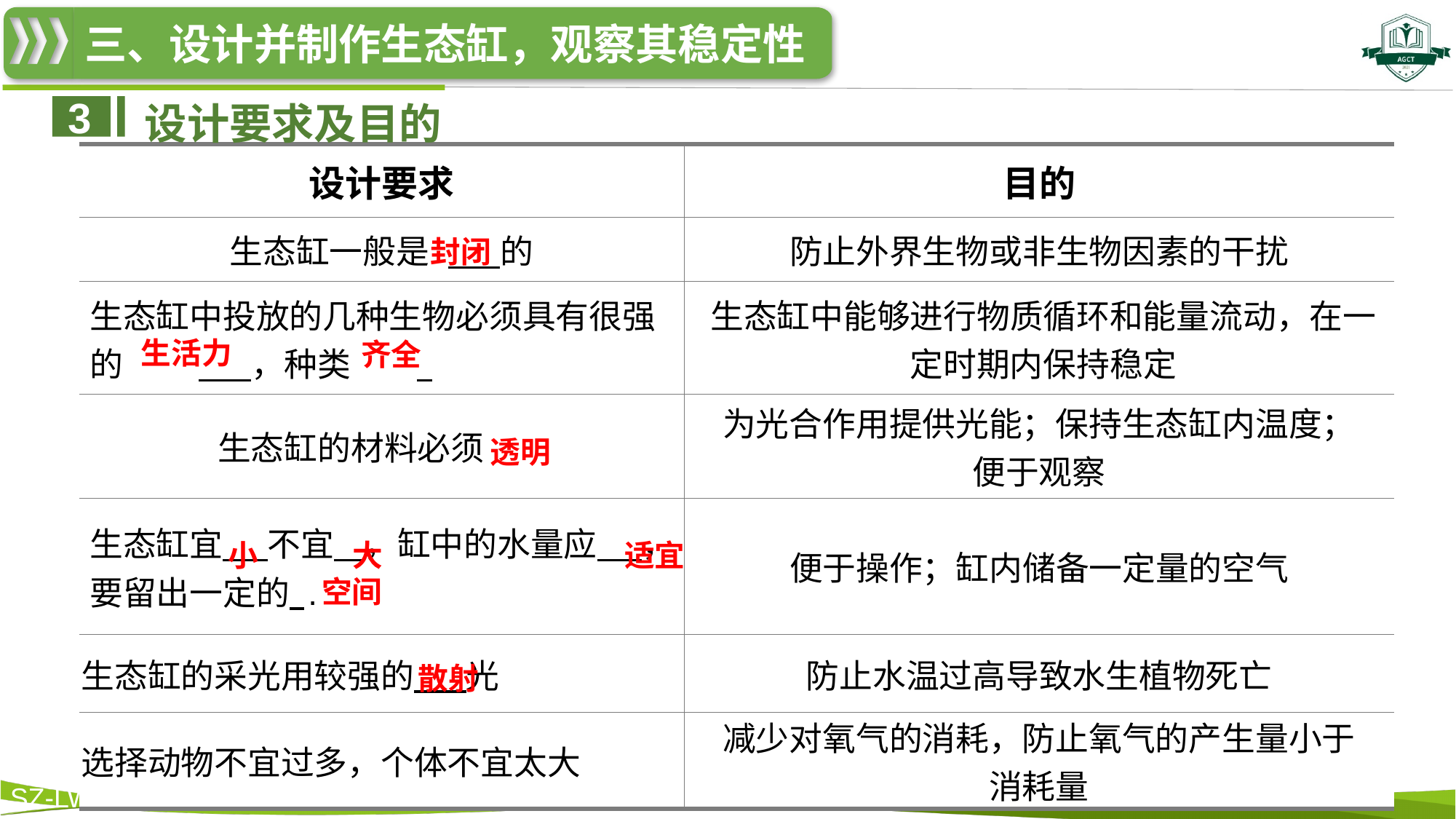

设计要求及目的
3
| 设计要求 | 目的 |
| --- | --- |
| 生态缸一般是 的 | 防止外界生物或非生物因素的干扰 |
| 生态缸中投放的几种生物必须具有很强的 ，种类 | 生态缸中能够进行物质循环和能量流动，在一定时期内保持稳定 |
| 生态缸的材料必须 | 为光合作用提供光能；保持生态缸内温度； 便于观察 |
| 生态缸宜 不宜 ，缸中的水量应 ，要留出一定的 . | 便于操作；缸内储备一定量的空气 |
| 生态缸的采光用较强的 光 | 防止水温过高导致水生植物死亡 |
| 选择动物不宜过多，个体不宜太大 | 减少对氧气的消耗，防止氧气的产生量小于 消耗量 |
封闭
生活力
齐全
透明
小
大
适宜
空间
散射